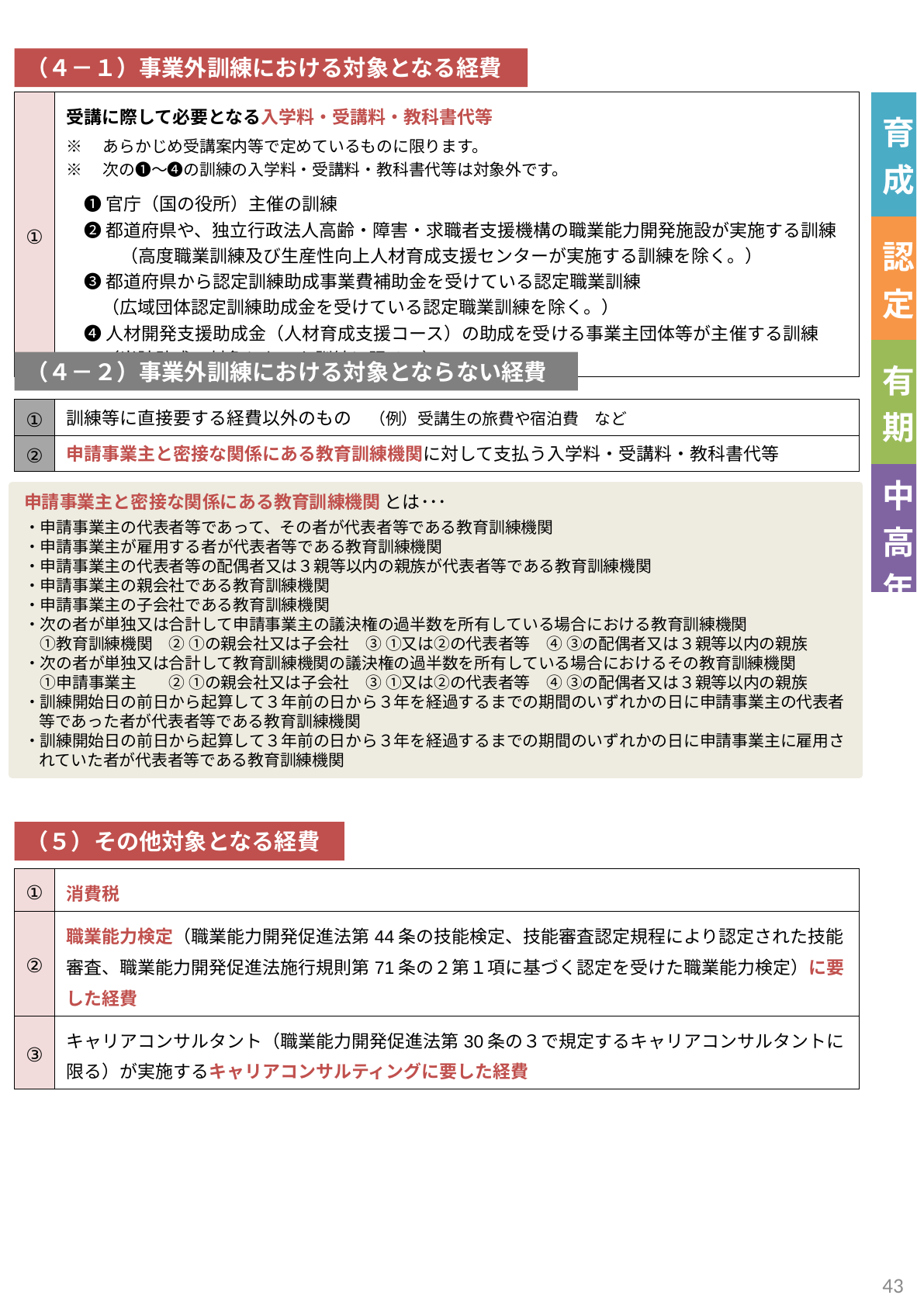

（４－１）事業外訓練における対象となる経費
| ① | 受講に際して必要となる入学料・受講料・教科書代等 ※　あらかじめ受講案内等で定めているものに限ります。 ※　次の❶～❹の訓練の入学料・受講料・教科書代等は対象外です。 　❶ 官庁（国の役所）主催の訓練 　❷ 都道府県や、独立行政法人高齢・障害・求職者支援機構の職業能力開発施設が実施する訓練　（高度職業訓練及び生産性向上人材育成支援センターが実施する訓練を除く。） 　❸ 都道府県から認定訓練助成事業費補助金を受けている認定職業訓練 　　（広域団体認定訓練助成金を受けている認定職業訓練を除く。） 　❹ 人材開発支援助成金（人材育成支援コース）の助成を受ける事業主団体等が主催する訓練 　　（当該助成の対象となった訓練に限る。） |
| --- | --- |
| 育成 |
| --- |
| 認定 |
| 有期 |
| 中高年 |
（４－２）事業外訓練における対象とならない経費
| ① | 訓練等に直接要する経費以外のもの　（例）受講生の旅費や宿泊費　など |
| --- | --- |
| ② | 申請事業主と密接な関係にある教育訓練機関に対して支払う入学料・受講料・教科書代等 |
申請事業主と密接な関係にある教育訓練機関 とは･･･
・申請事業主の代表者等であって、その者が代表者等である教育訓練機関
・申請事業主が雇用する者が代表者等である教育訓練機関
・申請事業主の代表者等の配偶者又は３親等以内の親族が代表者等である教育訓練機関
・申請事業主の親会社である教育訓練機関
・申請事業主の子会社である教育訓練機関
・次の者が単独又は合計して申請事業主の議決権の過半数を所有している場合における教育訓練機関
　①教育訓練機関　② ①の親会社又は子会社　③ ①又は②の代表者等　④ ③の配偶者又は３親等以内の親族
・次の者が単独又は合計して教育訓練機関の議決権の過半数を所有している場合におけるその教育訓練機関
　①申請事業主　　② ①の親会社又は子会社　③ ①又は②の代表者等　④ ③の配偶者又は３親等以内の親族
・訓練開始日の前日から起算して３年前の日から３年を経過するまでの期間のいずれかの日に申請事業主の代表者等であった者が代表者等である教育訓練機関
・訓練開始日の前日から起算して３年前の日から３年を経過するまでの期間のいずれかの日に申請事業主に雇用されていた者が代表者等である教育訓練機関
（５）その他対象となる経費
| ① | 消費税 |
| --- | --- |
| ② | 職業能力検定（職業能力開発促進法第44条の技能検定、技能審査認定規程により認定された技能審査、職業能力開発促進法施行規則第71条の２第１項に基づく認定を受けた職業能力検定）に要した経費 |
| ③ | キャリアコンサルタント（職業能力開発促進法第30条の３で規定するキャリアコンサルタントに限る）が実施するキャリアコンサルティングに要した経費 |
43